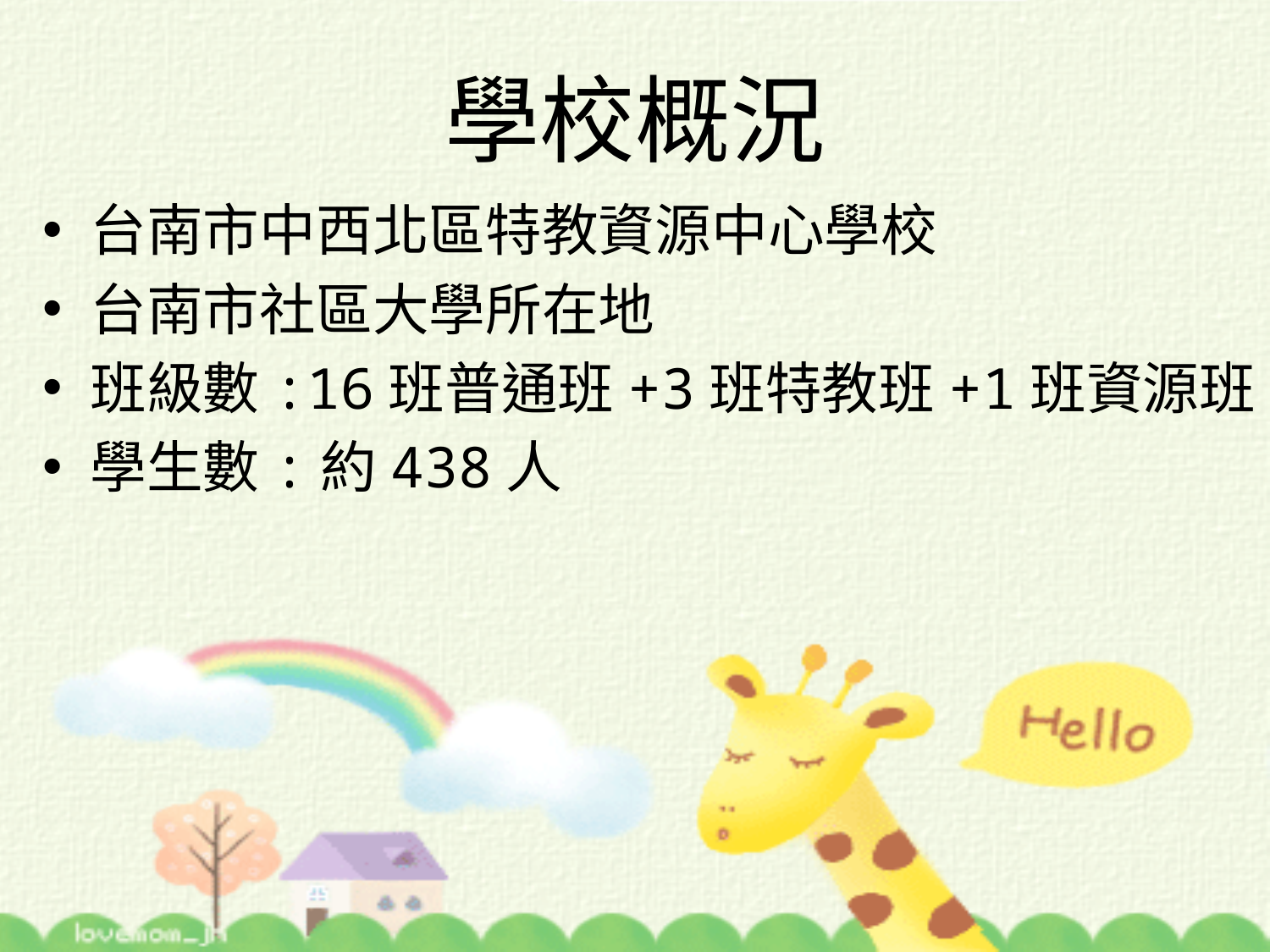

# 學校概況
台南市中西北區特教資源中心學校
台南市社區大學所在地
班級數:16班普通班+3班特教班+1班資源班
學生數:約438人